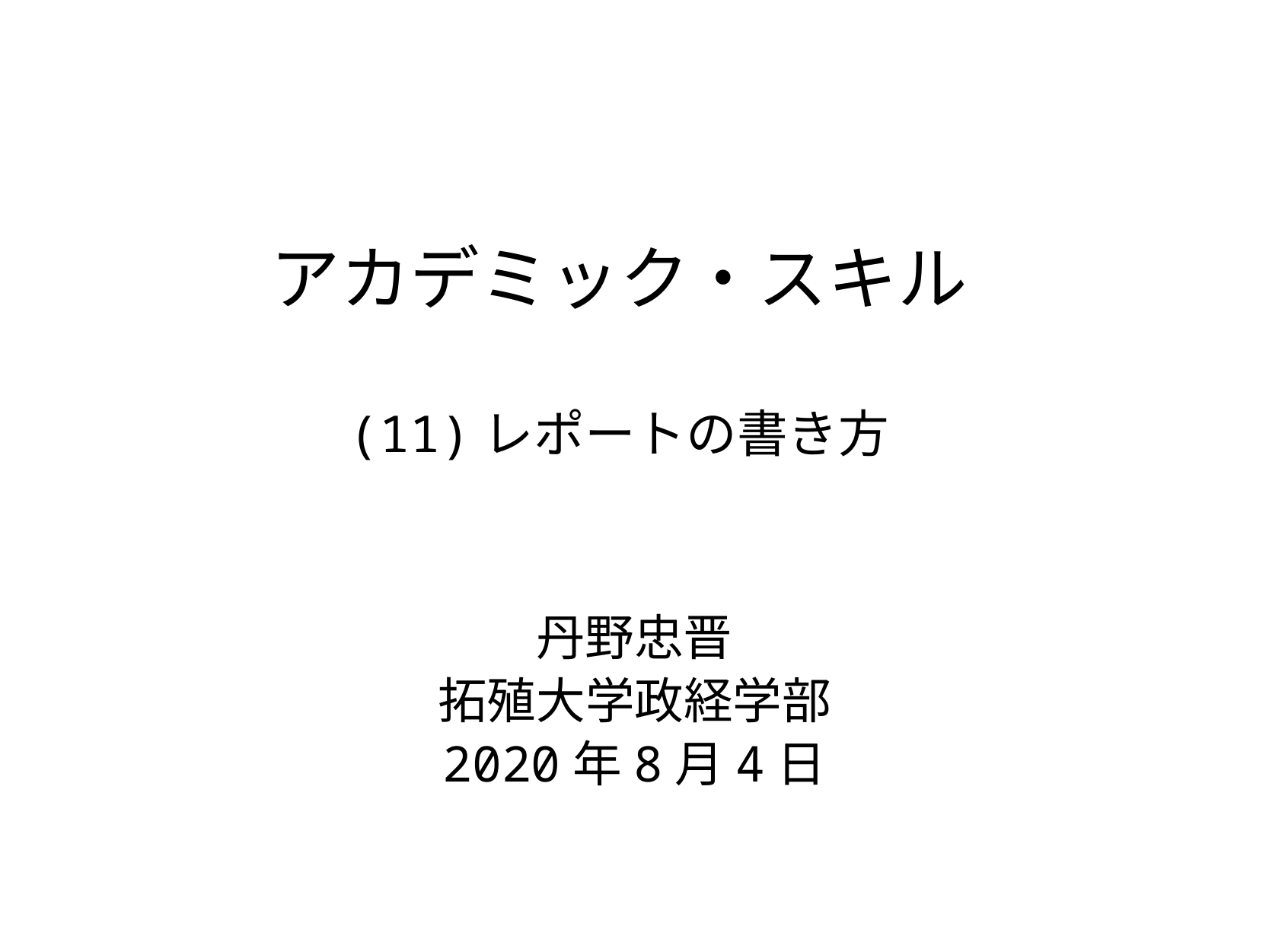

# アカデミック・スキル (11)レポートの書き方

丹野忠晋
拓殖大学政経学部
2020年8月4日